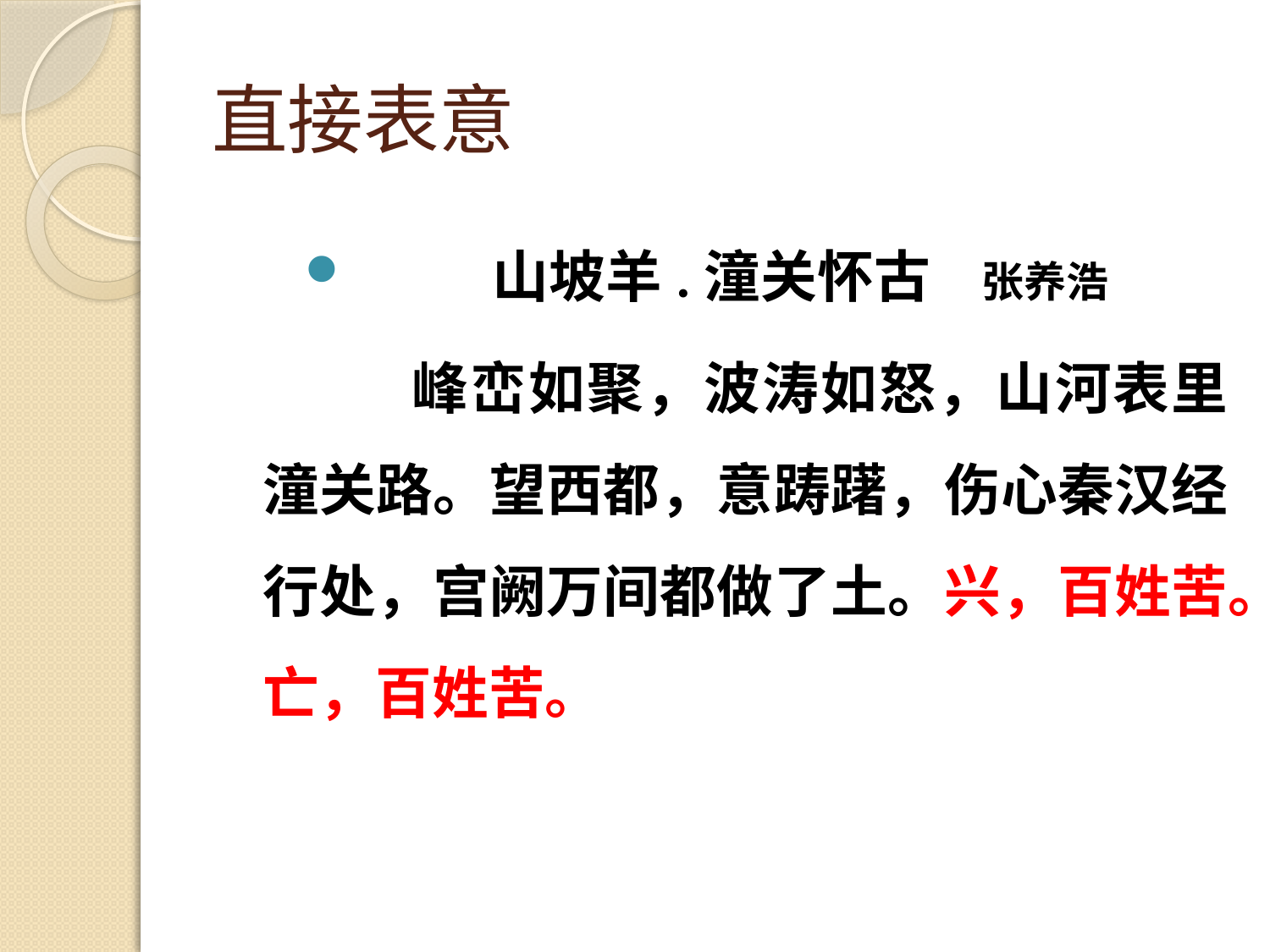

# 直接表意
          山坡羊.潼关怀古    张养浩
         峰峦如聚，波涛如怒，山河表里潼关路。望西都，意踌躇，伤心秦汉经行处，宫阙万间都做了土。兴，百姓苦。亡，百姓苦。